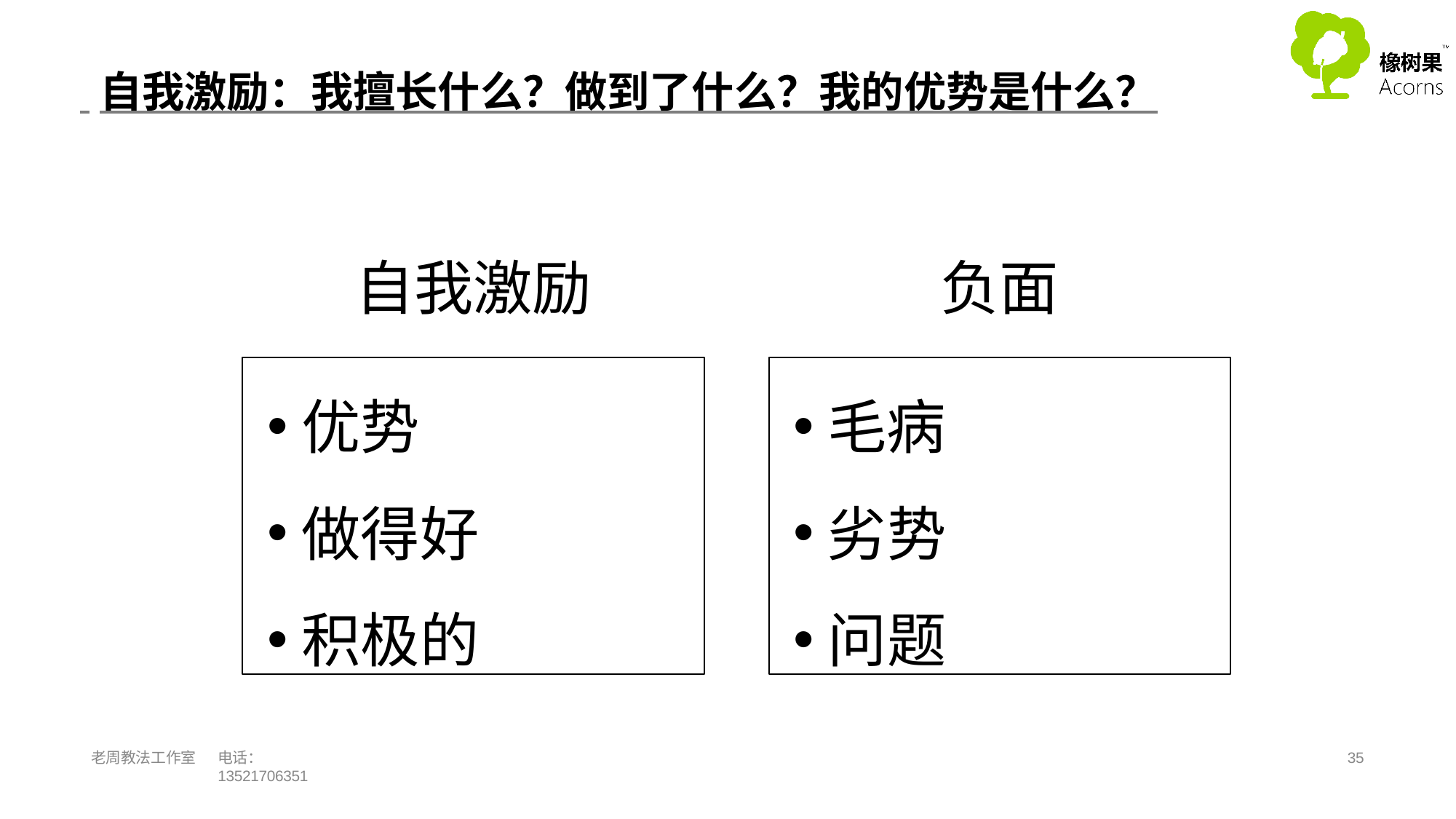

自我激励：我擅长什么？做到了什么？我的优势是什么？
# 自我激励
负面
优势
做得好
积极的
毛病
劣势
问题
老周教法工作室
电话：13521706351
35